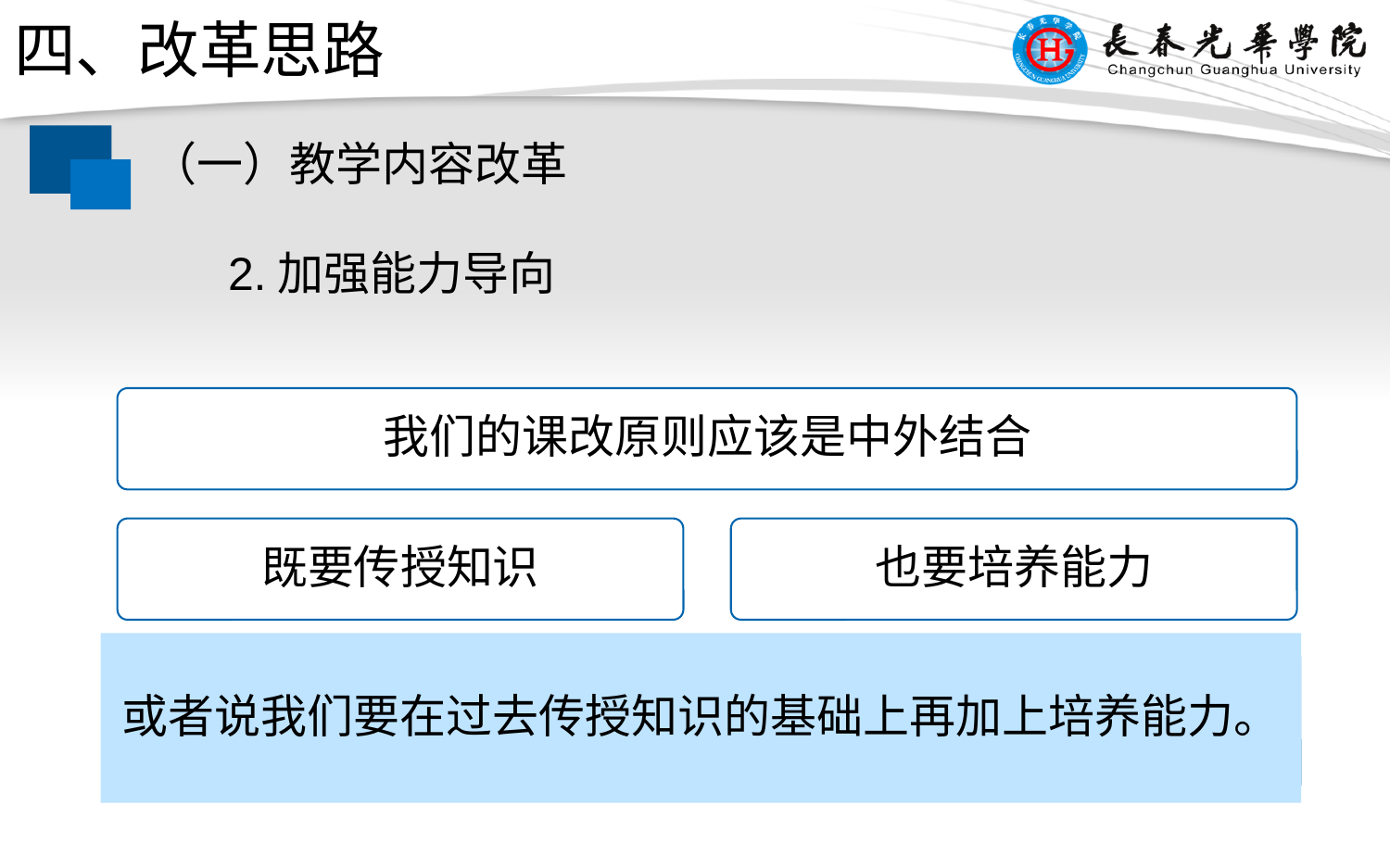

四、改革思路

（一）教学内容改革
2.加强能力导向
我们的课改原则应该是中外结合
既要传授知识
也要培养能力
或者说我们要在过去传授知识的基础上再加上培养能力。